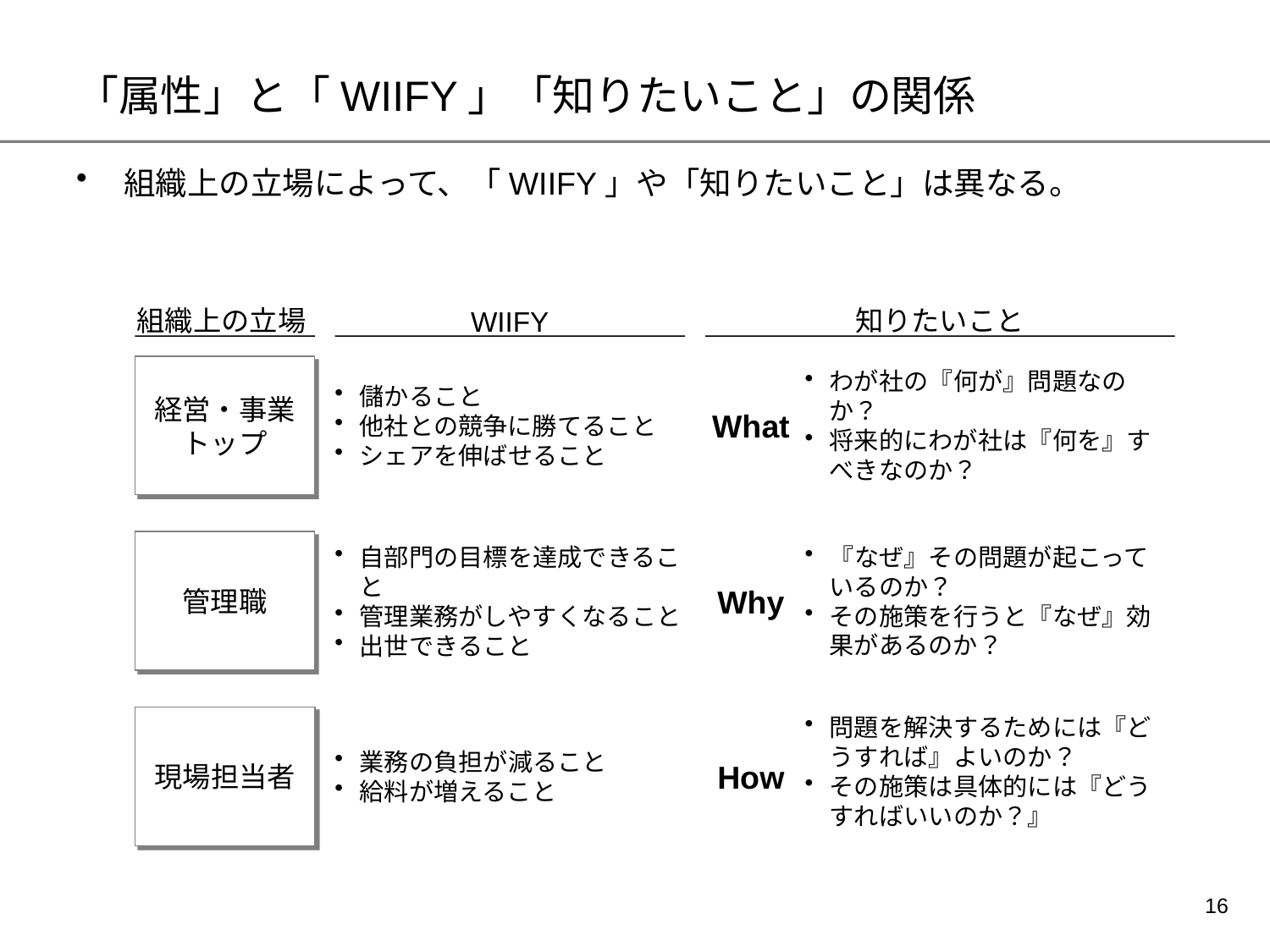

# 「属性」と「WIIFY」「知りたいこと」の関係
組織上の立場によって、「WIIFY」や「知りたいこと」は異なる。
組織上の立場
知りたいこと
WIIFY

経営・事業
トップ
儲かること
他社との競争に勝てること
シェアを伸ばせること
わが社の『何が』問題なのか？
将来的にわが社は『何を』すべきなのか？
What
管理職
『なぜ』その問題が起こっているのか？
その施策を行うと『なぜ』効果があるのか？
自部門の目標を達成できること
管理業務がしやすくなること
出世できること
Why
問題を解決するためには『どうすれば』よいのか？
その施策は具体的には『どうすればいいのか？』
現場担当者
業務の負担が減ること
給料が増えること
How
16